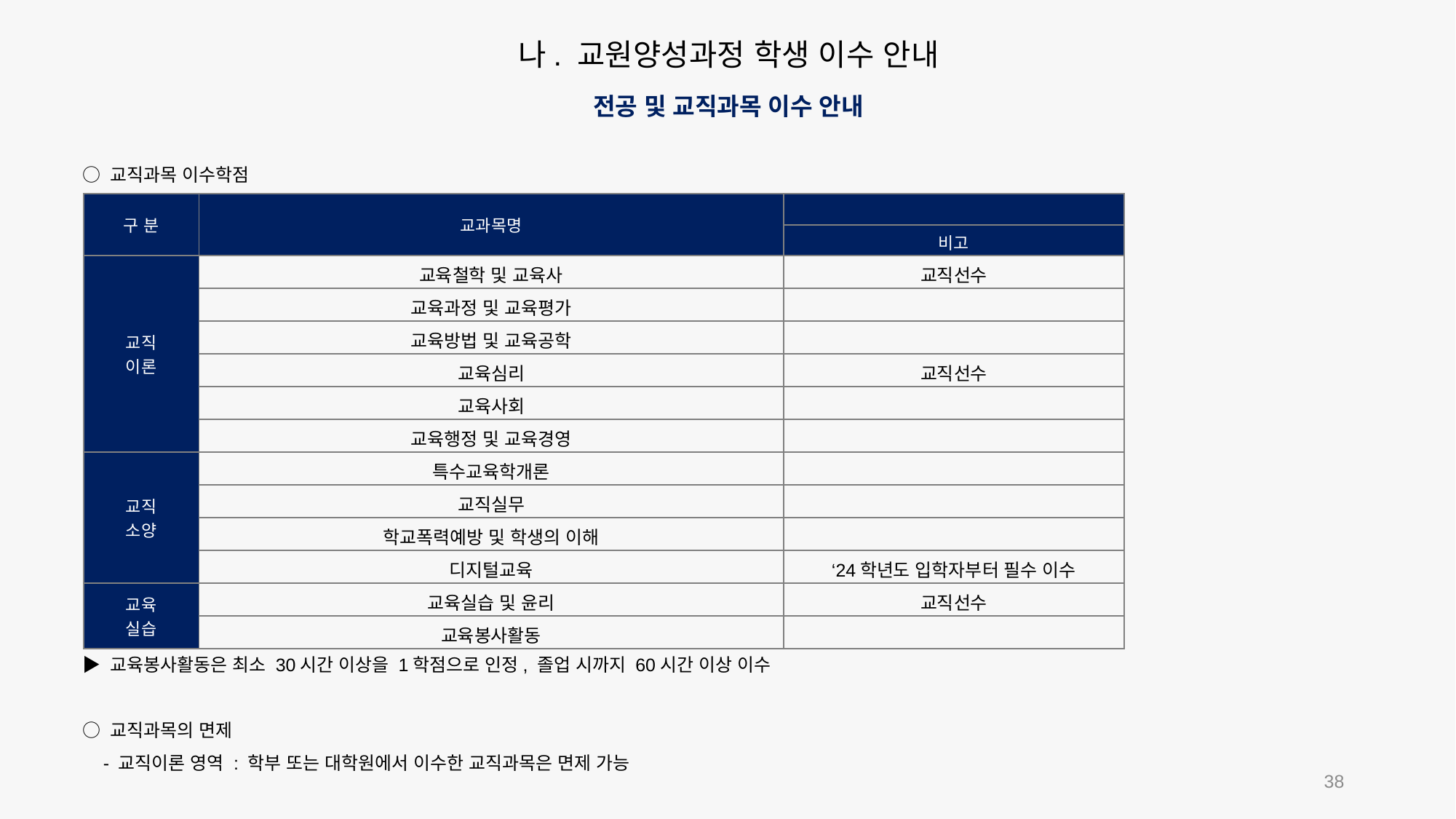

나. 교원양성과정 학생 이수 안내
전공 및 교직과목 이수 안내
○ 교직과목 이수학점

▶ 교육봉사활동은 최소 30시간 이상을 1학점으로 인정, 졸업 시까지 60시간 이상 이수

○ 교직과목의 면제
    - 교직이론 영역 : 학부 또는 대학원에서 이수한 교직과목은 면제 가능
| 구 분 | 교과목명 |  |
| --- | --- | --- |
|  |  | 비고 |
| 교직 이론 | 교육철학 및 교육사 | 교직선수 |
|  | 교육과정 및 교육평가 |  |
|  | 교육방법 및 교육공학 |  |
|  | 교육심리 | 교직선수 |
|  | 교육사회 |  |
|  | 교육행정 및 교육경영 |  |
| 교직 소양 | 특수교육학개론 |  |
|  | 교직실무 |  |
|  | 학교폭력예방 및 학생의 이해 |  |
|  | 디지털교육 | ‘24학년도 입학자부터 필수 이수 |
| 교육 실습 | 교육실습 및 윤리 | 교직선수 |
|  | 교육봉사활동 |  |
38